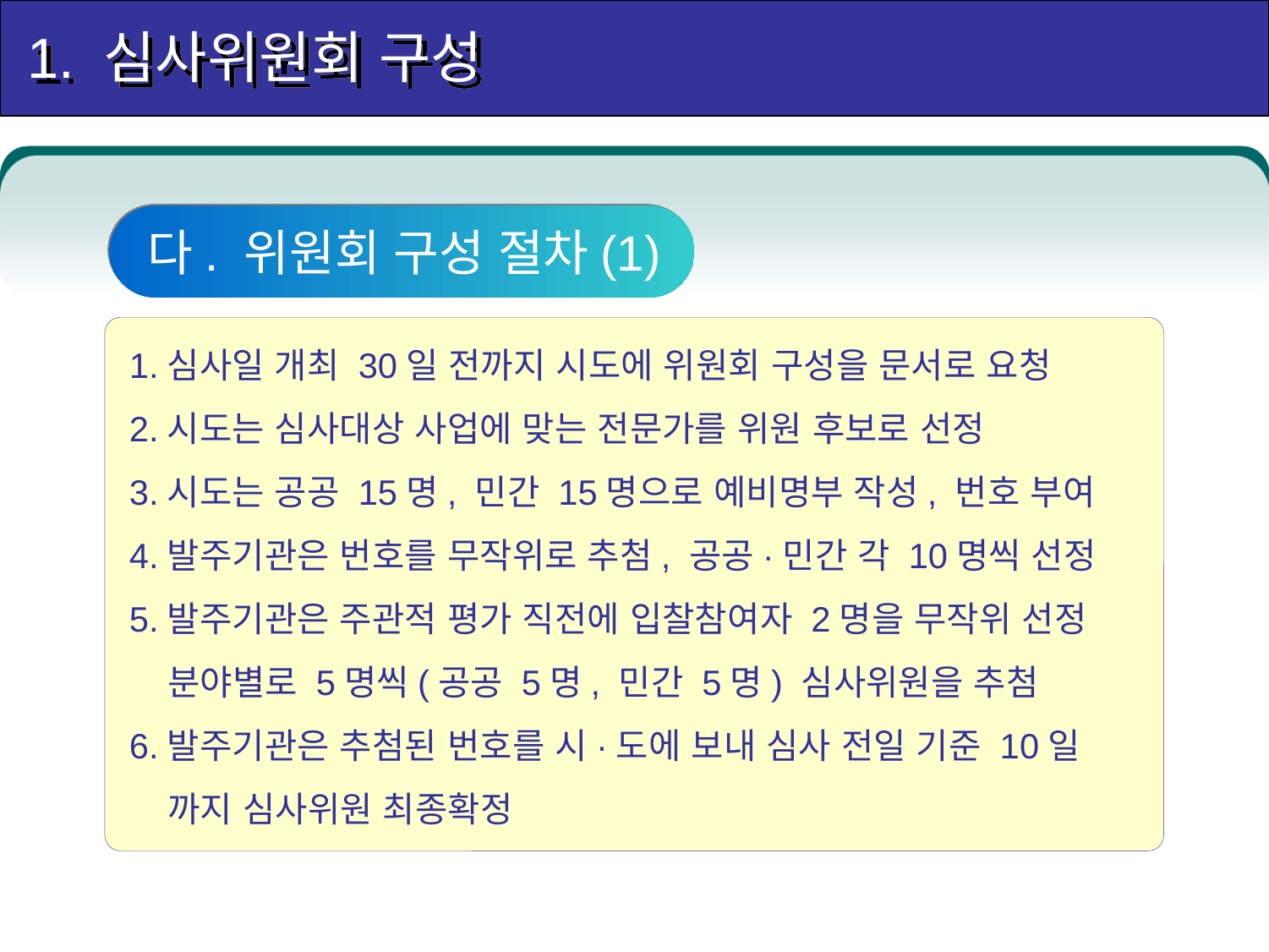

1. 심사위원회 구성
다. 위원회 구성 절차(1)
1.심사일 개최 30일 전까지 시도에 위원회 구성을 문서로 요청
2.시도는 심사대상 사업에 맞는 전문가를 위원 후보로 선정
3.시도는 공공 15명, 민간 15명으로 예비명부 작성, 번호 부여
4.발주기관은 번호를 무작위로 추첨, 공공·민간 각 10명씩 선정
5.발주기관은 주관적 평가 직전에 입찰참여자 2명을 무작위 선정
   분야별로 5명씩(공공 5명, 민간 5명) 심사위원을 추첨
6.발주기관은 추첨된 번호를 시·도에 보내 심사 전일 기준 10일
   까지 심사위원 최종확정